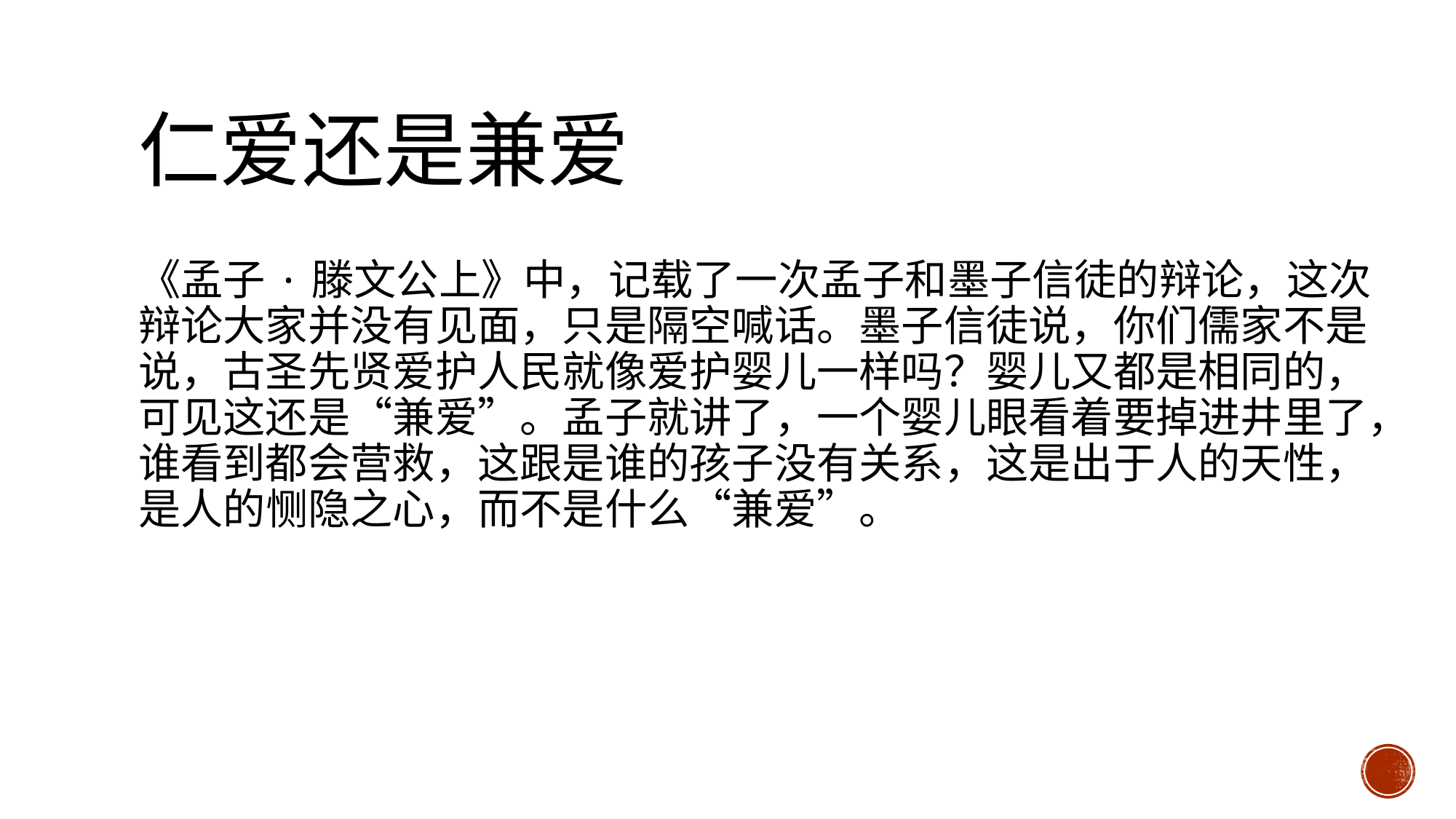

# 仁爱还是兼爱
《孟子·滕文公上》中，记载了一次孟子和墨子信徒的辩论，这次辩论大家并没有见面，只是隔空喊话。墨子信徒说，你们儒家不是说，古圣先贤爱护人民就像爱护婴儿一样吗？婴儿又都是相同的，可见这还是“兼爱”。孟子就讲了，一个婴儿眼看着要掉进井里了，谁看到都会营救，这跟是谁的孩子没有关系，这是出于人的天性，是人的恻隐之心，而不是什么“兼爱”。